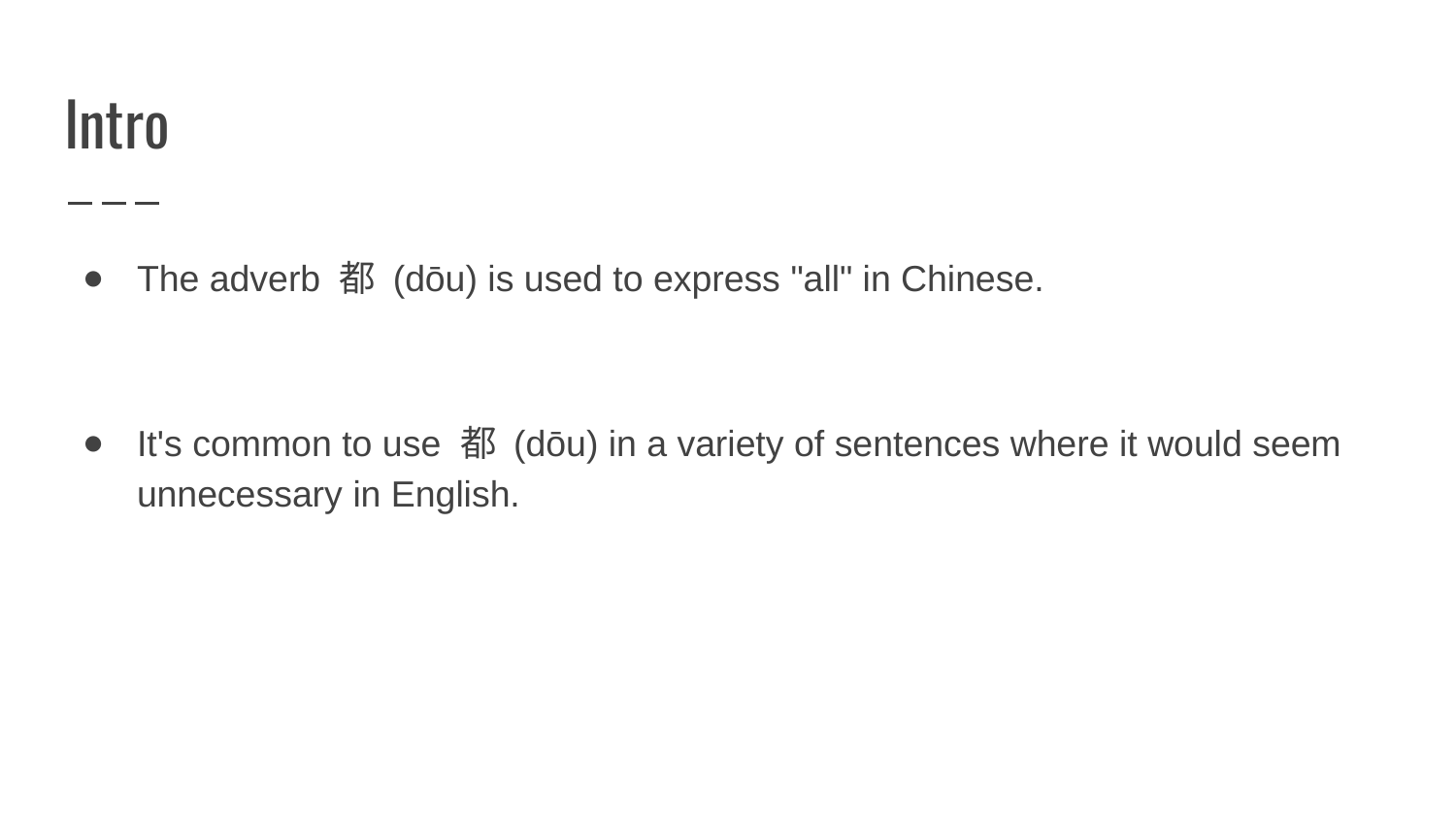

# Intro
The adverb 都 (dōu) is used to express "all" in Chinese.

It's common to use 都 (dōu) in a variety of sentences where it would seem unnecessary in English.